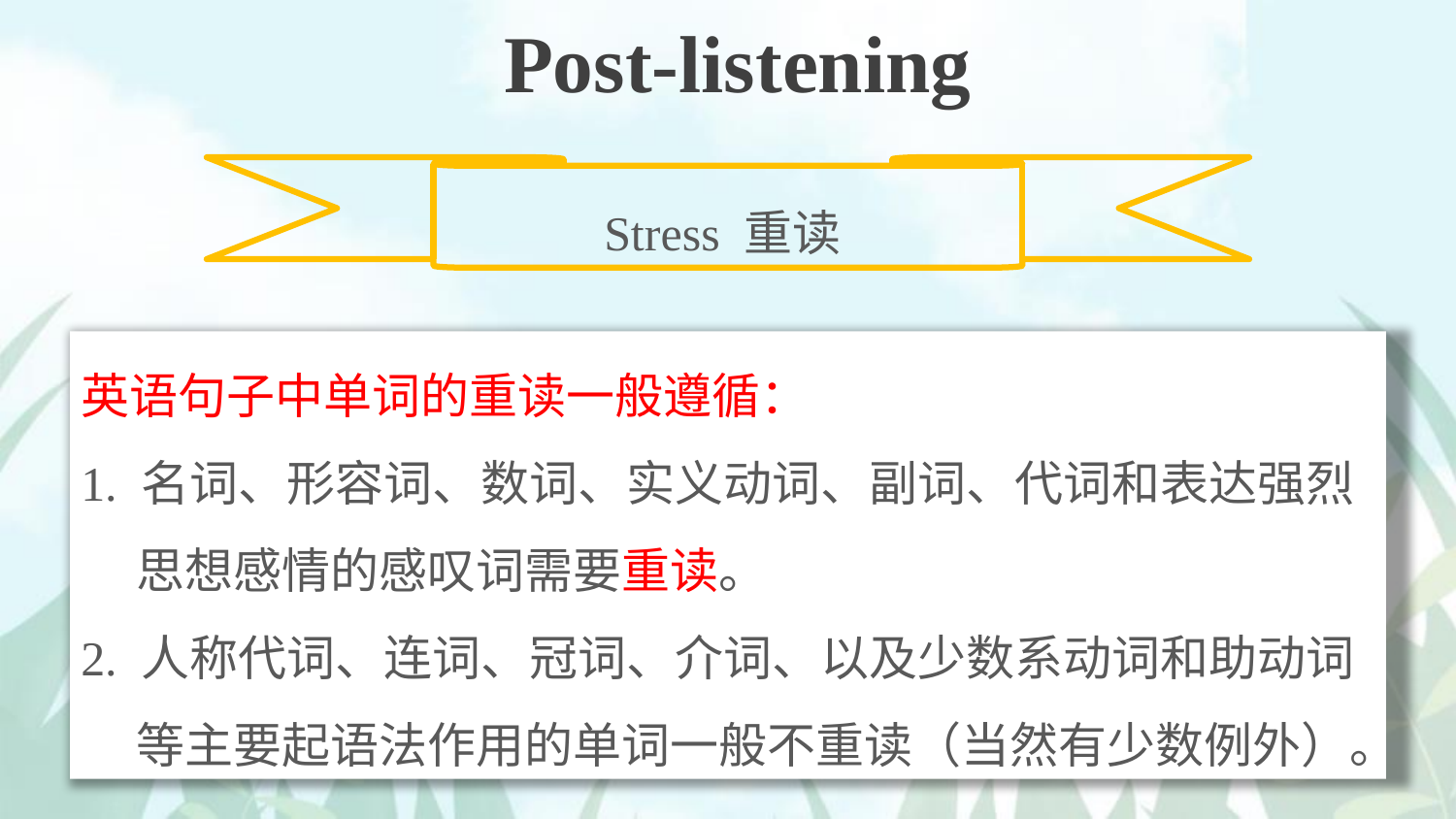

Post-listening
Stress 重读
英语句子中单词的重读一般遵循：
1. 名词、形容词、数词、实义动词、副词、代词和表达强烈
    思想感情的感叹词需要重读。
2. 人称代词、连词、冠词、介词、以及少数系动词和助动词
    等主要起语法作用的单词一般不重读（当然有少数例外）。